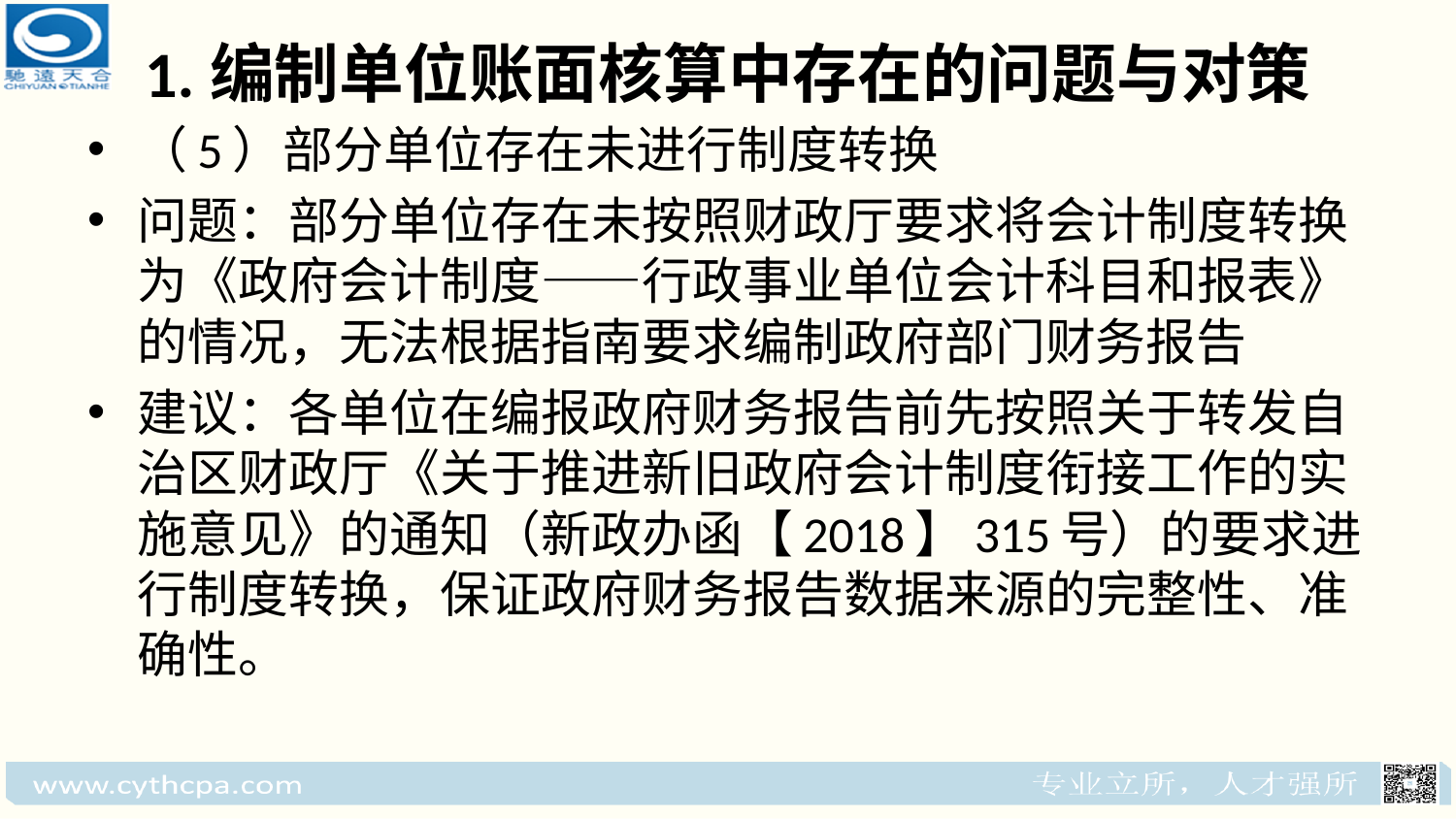

# 1.编制单位账面核算中存在的问题与对策
（5）部分单位存在未进行制度转换
问题：部分单位存在未按照财政厅要求将会计制度转换为《政府会计制度——行政事业单位会计科目和报表》的情况，无法根据指南要求编制政府部门财务报告
建议：各单位在编报政府财务报告前先按照关于转发自治区财政厅《关于推进新旧政府会计制度衔接工作的实施意见》的通知（新政办函【2018】315号）的要求进行制度转换，保证政府财务报告数据来源的完整性、准确性。